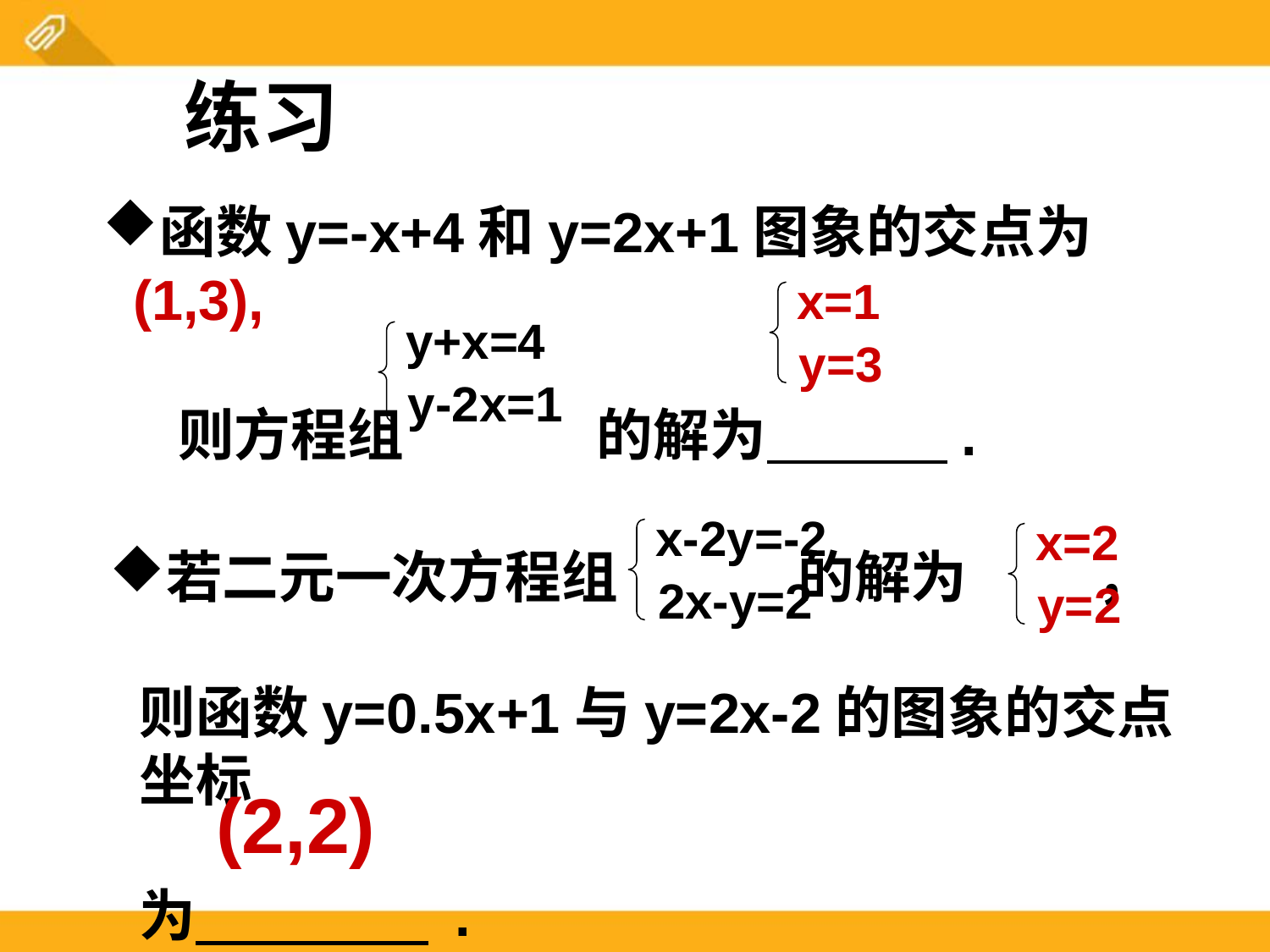

练习
函数y=-x+4和y=2x+1图象的交点为(1,3),
  则方程组               的解为              .
y+x=4

y-2x=1
x=1

y=3
x-2y=-2

2x-y=2
x=2

y=2
若二元一次方程组              的解为          ，
则函数y=0.5x+1与y=2x-2的图象的交点坐标
为                   .
(2,2)